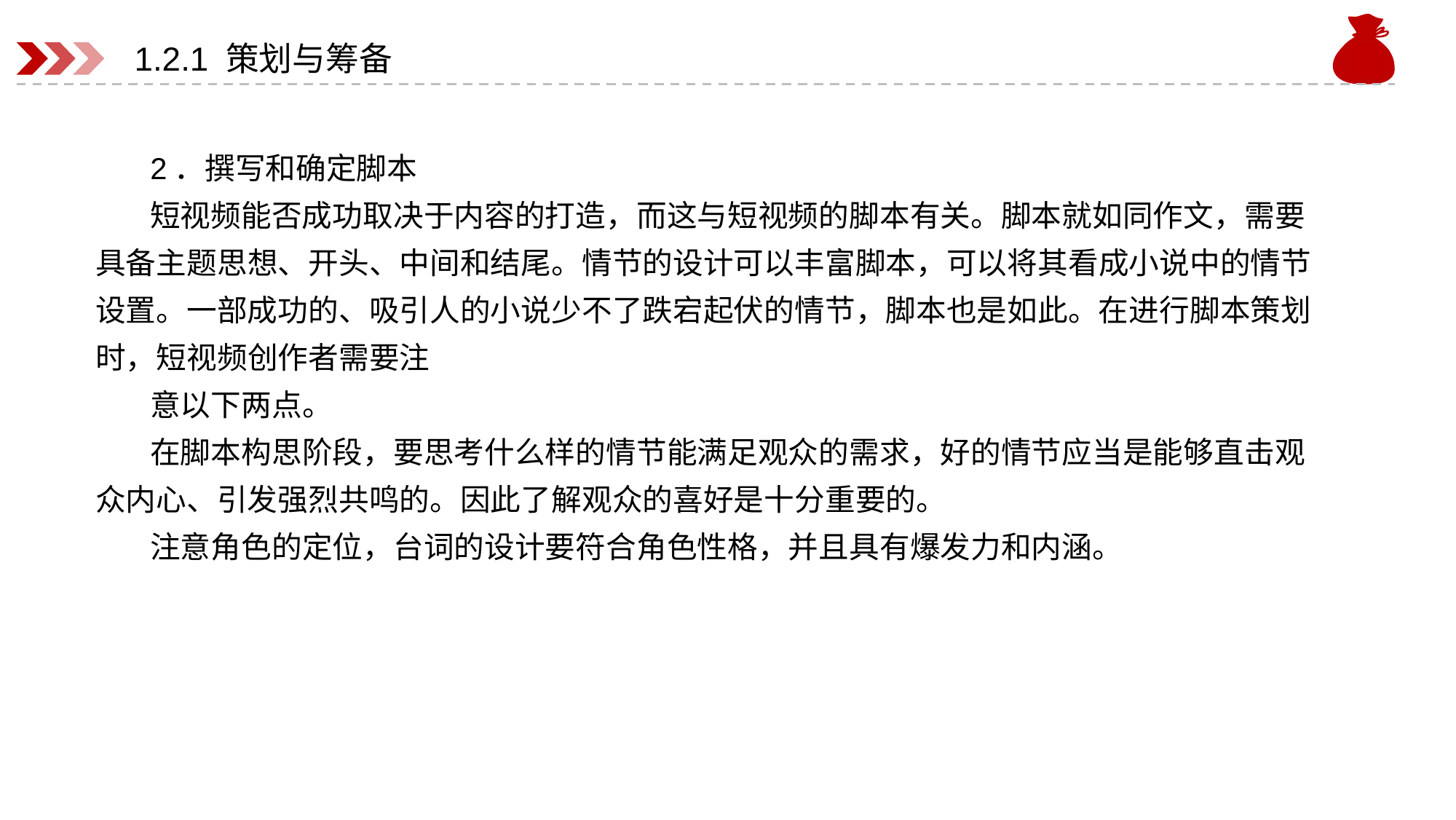

# 1.2.1 策划与筹备
19
2．撰写和确定脚本
短视频能否成功取决于内容的打造，而这与短视频的脚本有关。脚本就如同作文，需要具备主题思想、开头、中间和结尾。情节的设计可以丰富脚本，可以将其看成小说中的情节设置。一部成功的、吸引人的小说少不了跌宕起伏的情节，脚本也是如此。在进行脚本策划时，短视频创作者需要注
意以下两点。
在脚本构思阶段，要思考什么样的情节能满足观众的需求，好的情节应当是能够直击观众内心、引发强烈共鸣的。因此了解观众的喜好是十分重要的。
注意角色的定位，台词的设计要符合角色性格，并且具有爆发力和内涵。